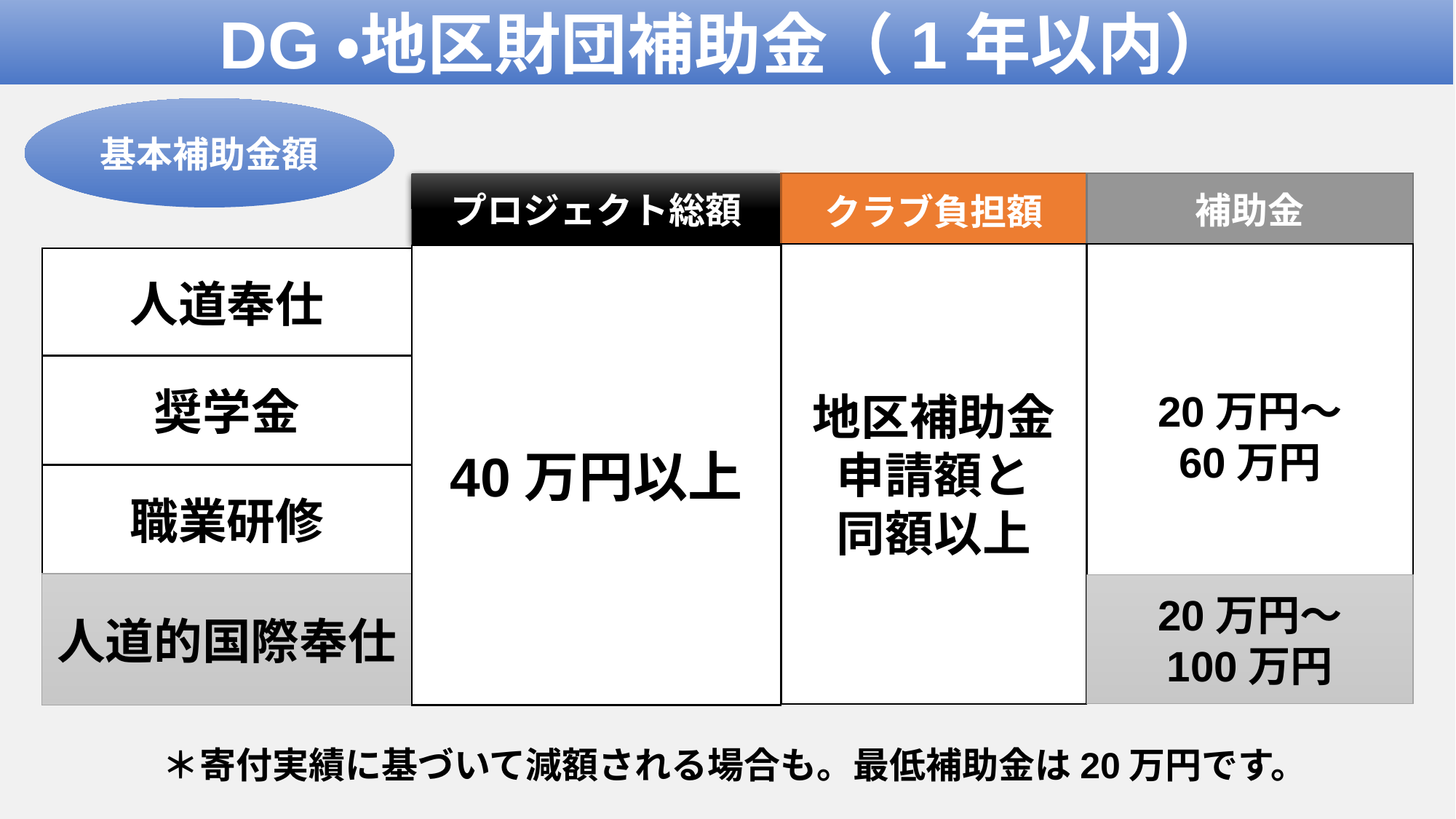

DG・地区財団補助金（1年以内）
基本補助金額
補助金
クラブ負担額
プロジェクト総額
地区補助金申請額と
同額以上

20万円～
60万円
40万円以上
人道奉仕
奨学金
職業研修
人道的国際奉仕
20万円～
100万円
　＊寄付実績に基づいて減額される場合も。最低補助金は20万円です。